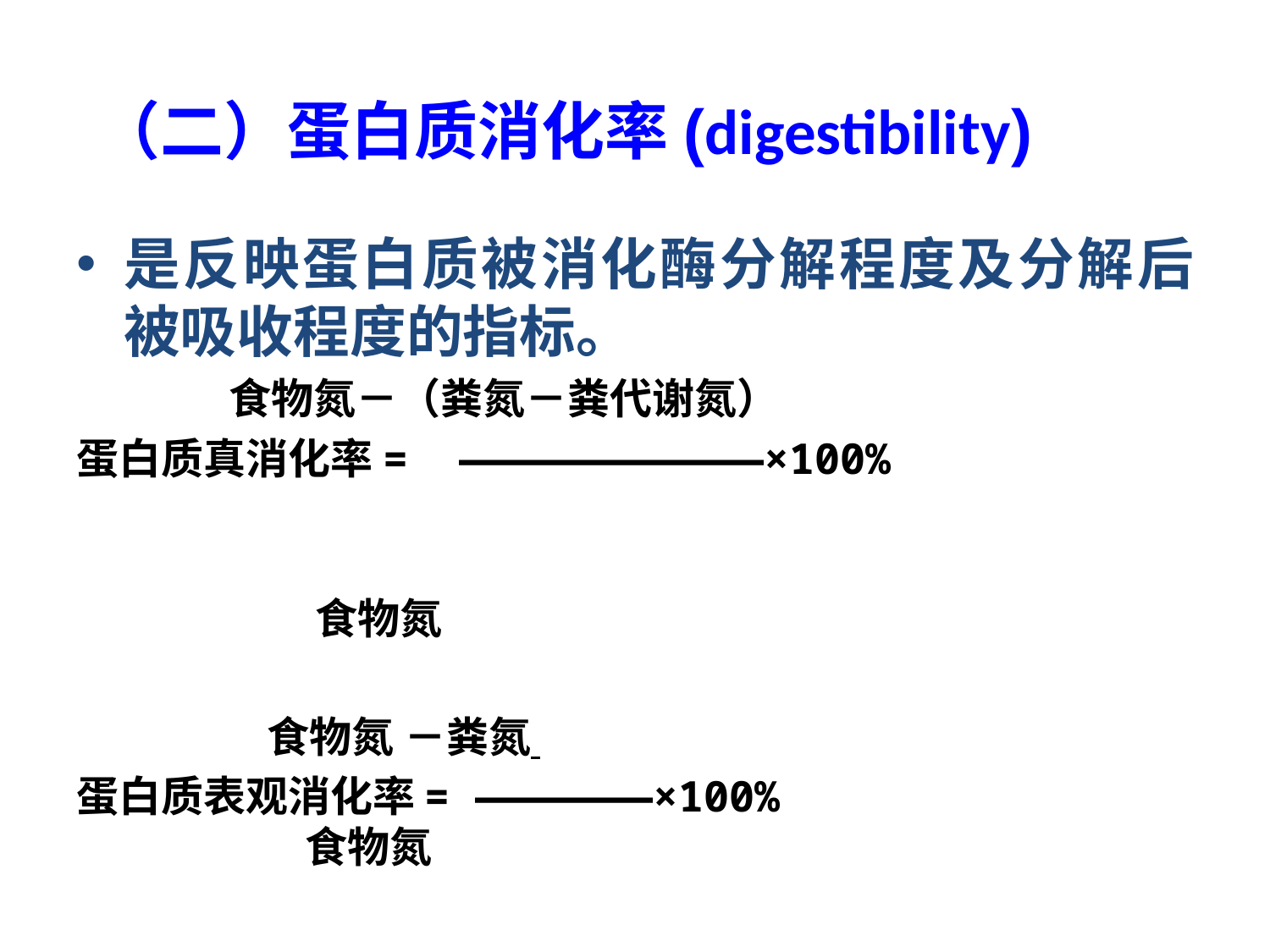

（二）蛋白质消化率(digestibility)
是反映蛋白质被消化酶分解程度及分解后被吸收程度的指标。
               食物氮－（粪氮－粪代谢氮）
蛋白质真消化率=  ————————————×100%
                        食物氮

                   食物氮 －粪氮
蛋白质表观消化率= ———————×100%
                       食物氮